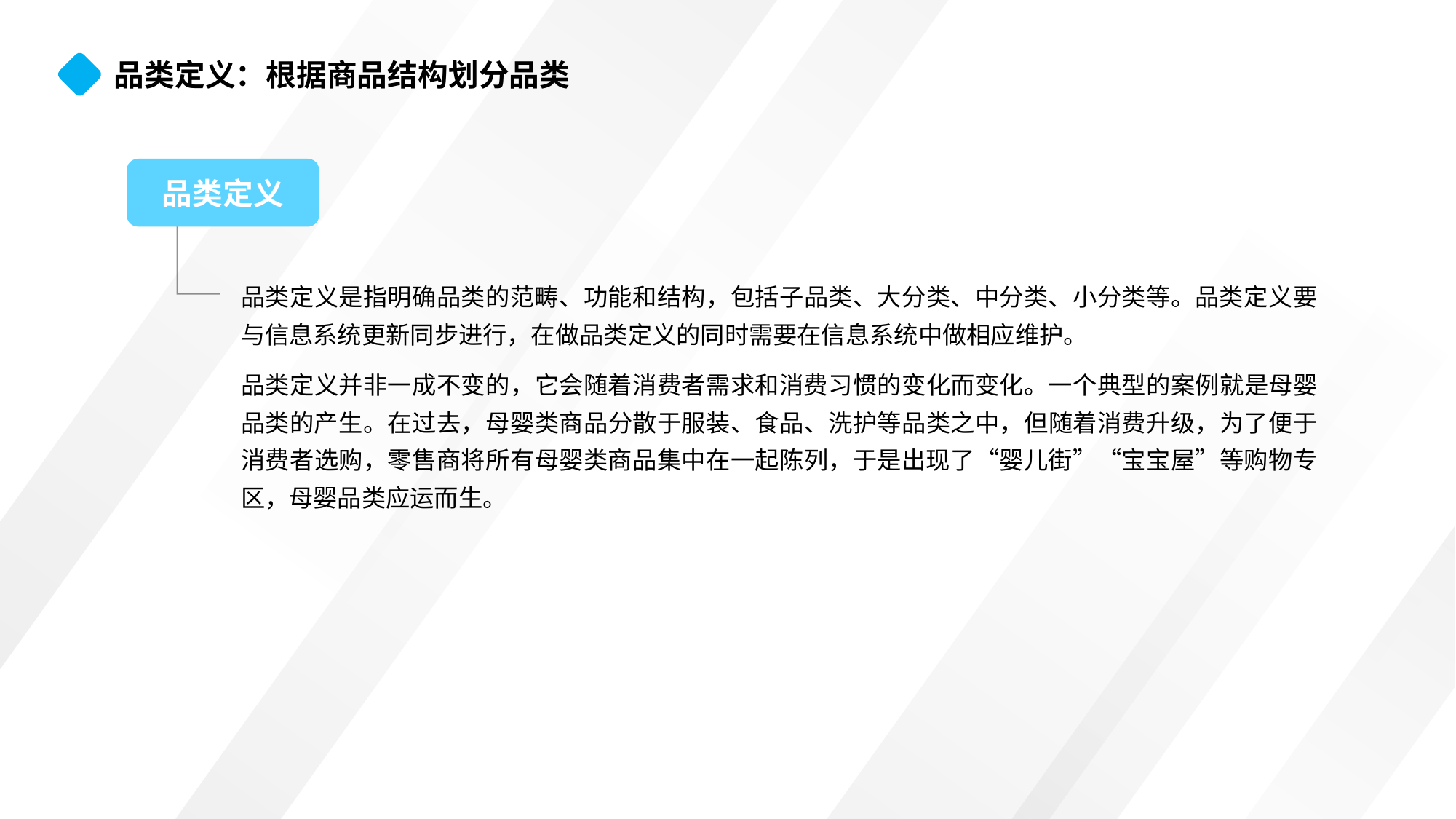

品类定义：根据商品结构划分品类

品类定义

品类定义是指明确品类的范畴、功能和结构，包括子品类、大分类、中分类、小分类等。品类定义要与信息系统更新同步进行，在做品类定义的同时需要在信息系统中做相应维护。
品类定义并非一成不变的，它会随着消费者需求和消费习惯的变化而变化。一个典型的案例就是母婴品类的产生。在过去，母婴类商品分散于服装、食品、洗护等品类之中，但随着消费升级，为了便于消费者选购，零售商将所有母婴类商品集中在一起陈列，于是出现了“婴儿街”“宝宝屋”等购物专区，母婴品类应运而生。